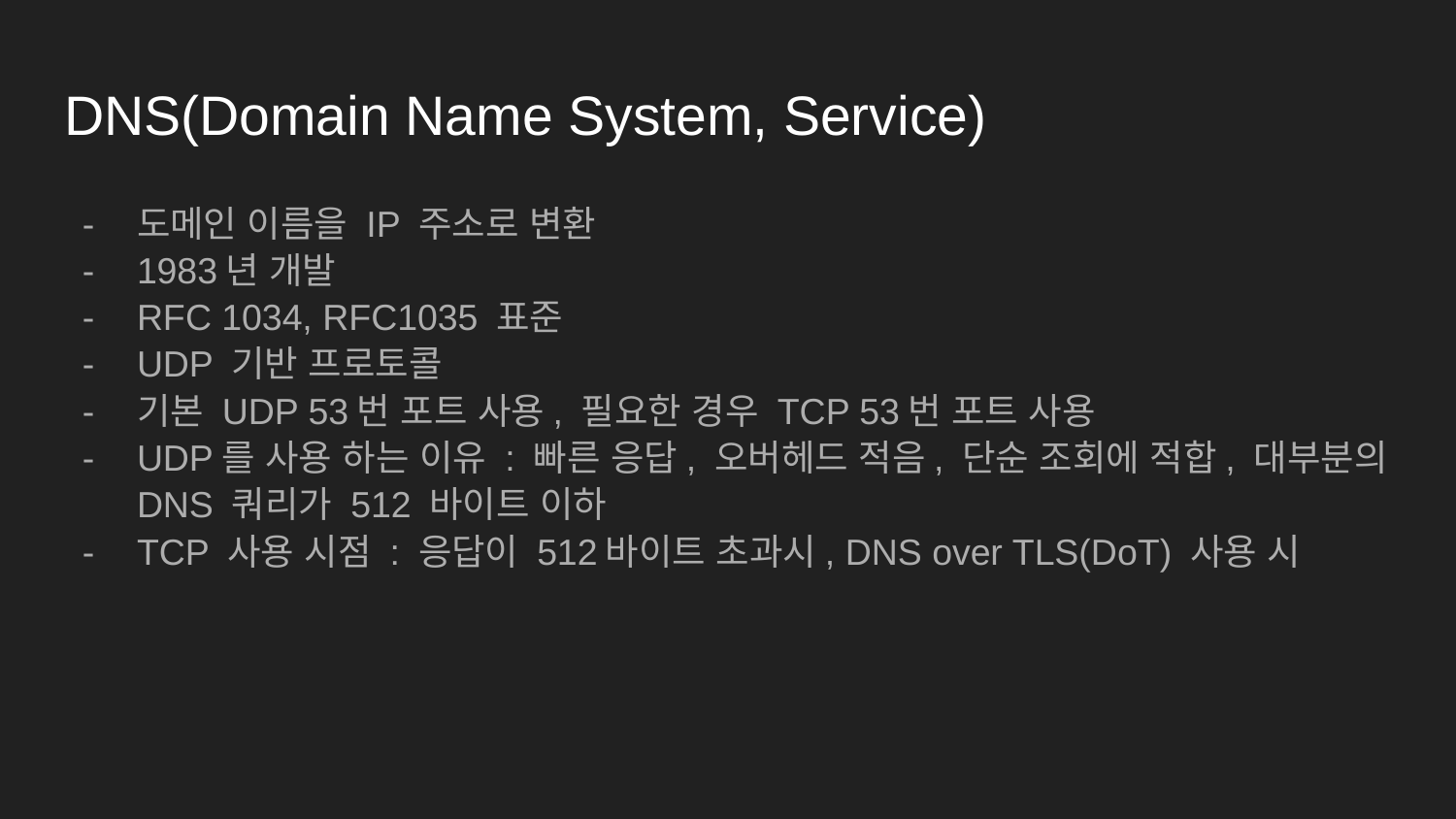

# DNS(Domain Name System, Service)
도메인 이름을 IP 주소로 변환
1983년 개발
RFC 1034, RFC1035 표준
UDP 기반 프로토콜
기본 UDP 53번 포트 사용, 필요한 경우 TCP 53번 포트 사용
UDP를 사용 하는 이유 : 빠른 응답, 오버헤드 적음, 단순 조회에 적합, 대부분의 DNS 쿼리가 512 바이트 이하
TCP 사용 시점 : 응답이 512바이트 초과시, DNS over TLS(DoT) 사용 시